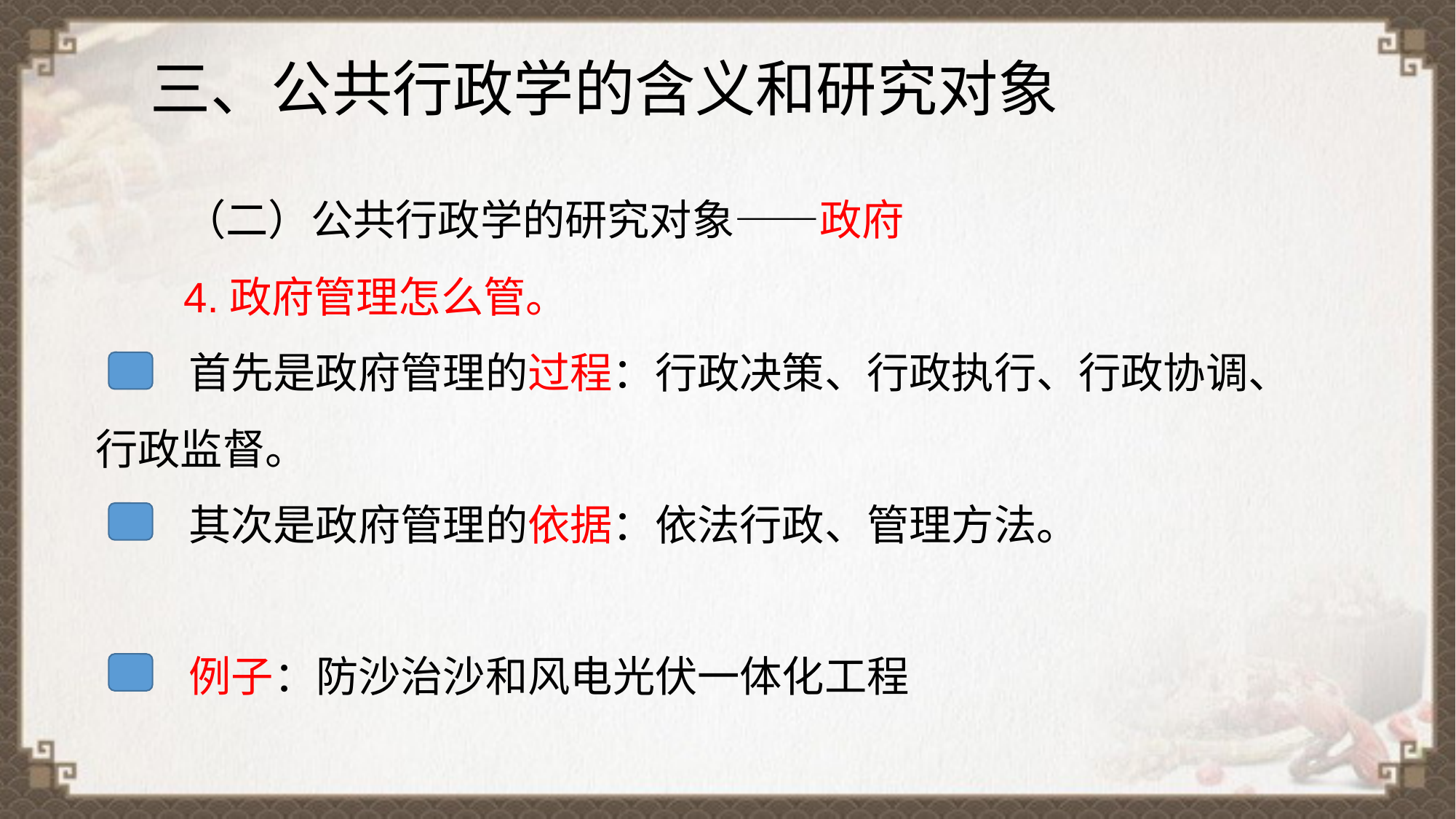

三、公共行政学的含义和研究对象

  （二）公共行政学的研究对象——政府
   4.政府管理怎么管。
   首先是政府管理的过程：行政决策、行政执行、行政协调、行政监督。
   其次是政府管理的依据：依法行政、管理方法。

   例子：防沙治沙和风电光伏一体化工程